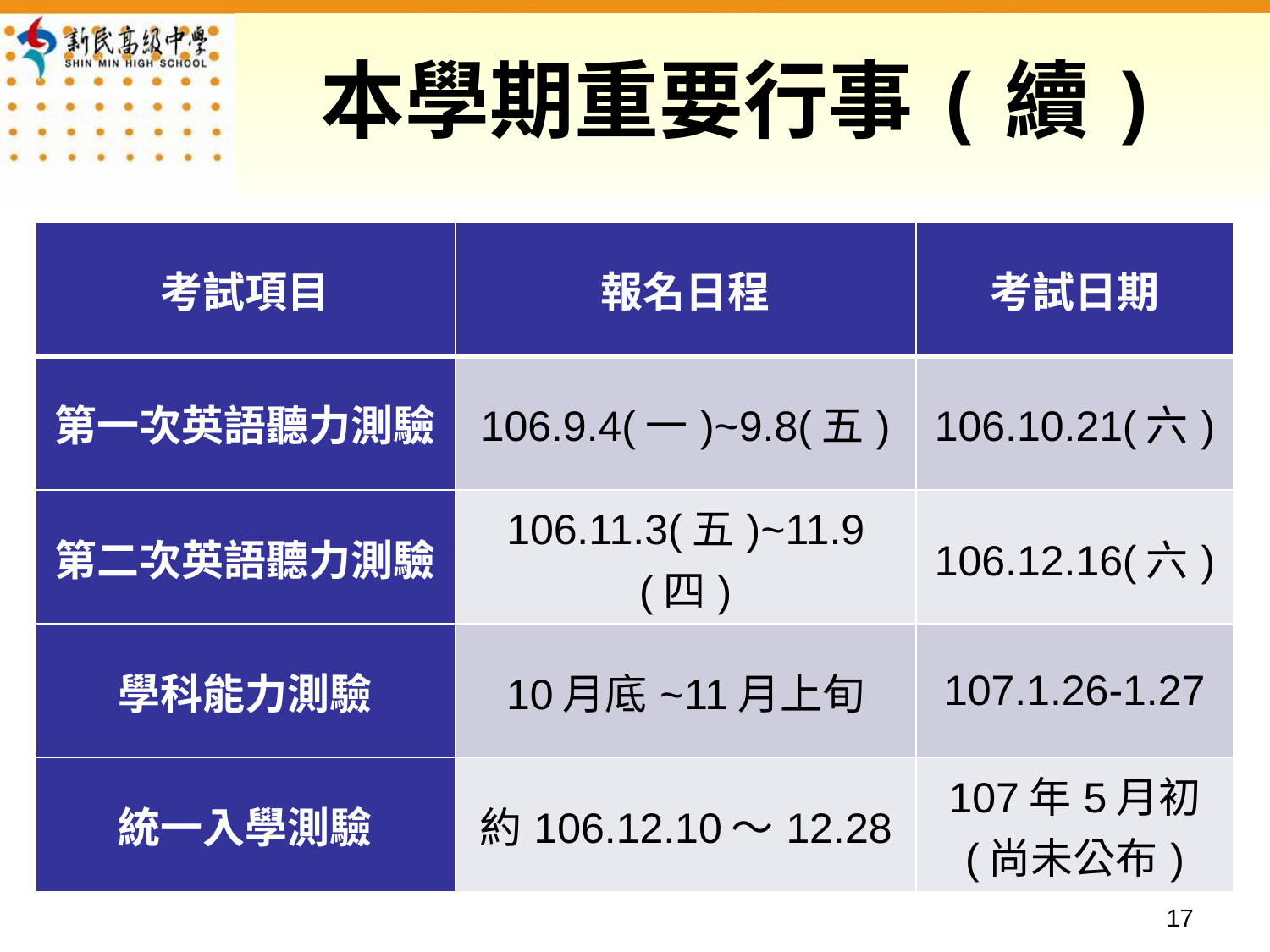

# 本學期重要行事(續)
| 考試項目 | 報名日程 | 考試日期 |
| --- | --- | --- |
| 第一次英語聽力測驗 | 106.9.4(一)~9.8(五) | 106.10.21(六) |
| 第二次英語聽力測驗 | 106.11.3(五)~11.9(四) | 106.12.16(六) |
| 學科能力測驗 | 10月底~11月上旬 | 107.1.26-1.27 |
| 統一入學測驗 | 約106.12.10～12.28 | 107年5月初 (尚未公布) |
17